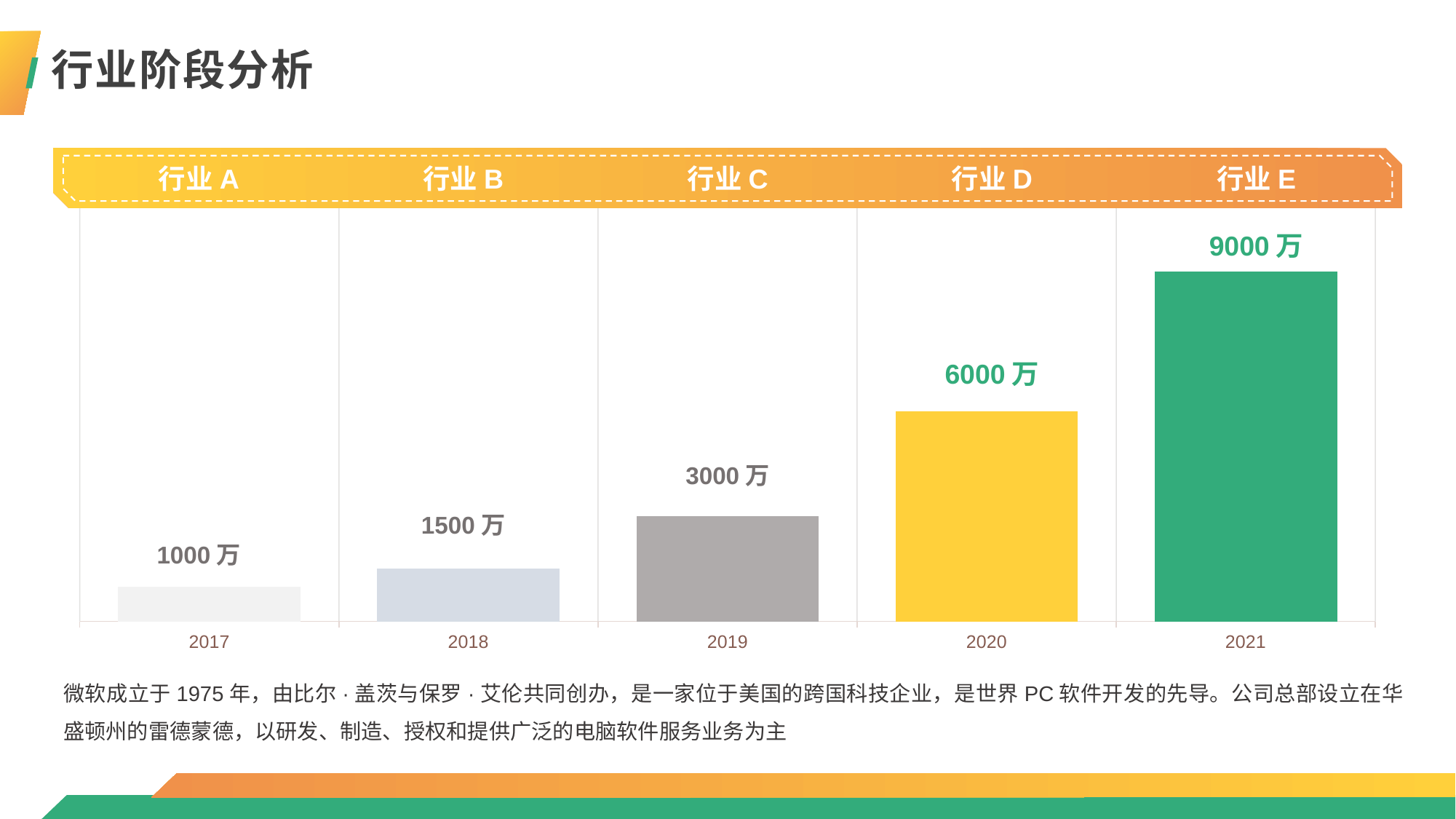

行业阶段分析

行业A
行业B
行业C
行业D
行业E

### Chart

| Category | 系列 1 |
|---|---|
| 2017 | 1000.0 |
| 2018 | 1500.0 |
| 2019 | 3000.0 |
| 2020 | 6000.0 |
| 2021 | 10000.0 |
9000万
6000万
3000万
1500万
1000万
微软成立于1975年，由比尔·盖茨与保罗·艾伦共同创办，是一家位于美国的跨国科技企业，是世界PC软件开发的先导。公司总部设立在华盛顿州的雷德蒙德，以研发、制造、授权和提供广泛的电脑软件服务业务为主